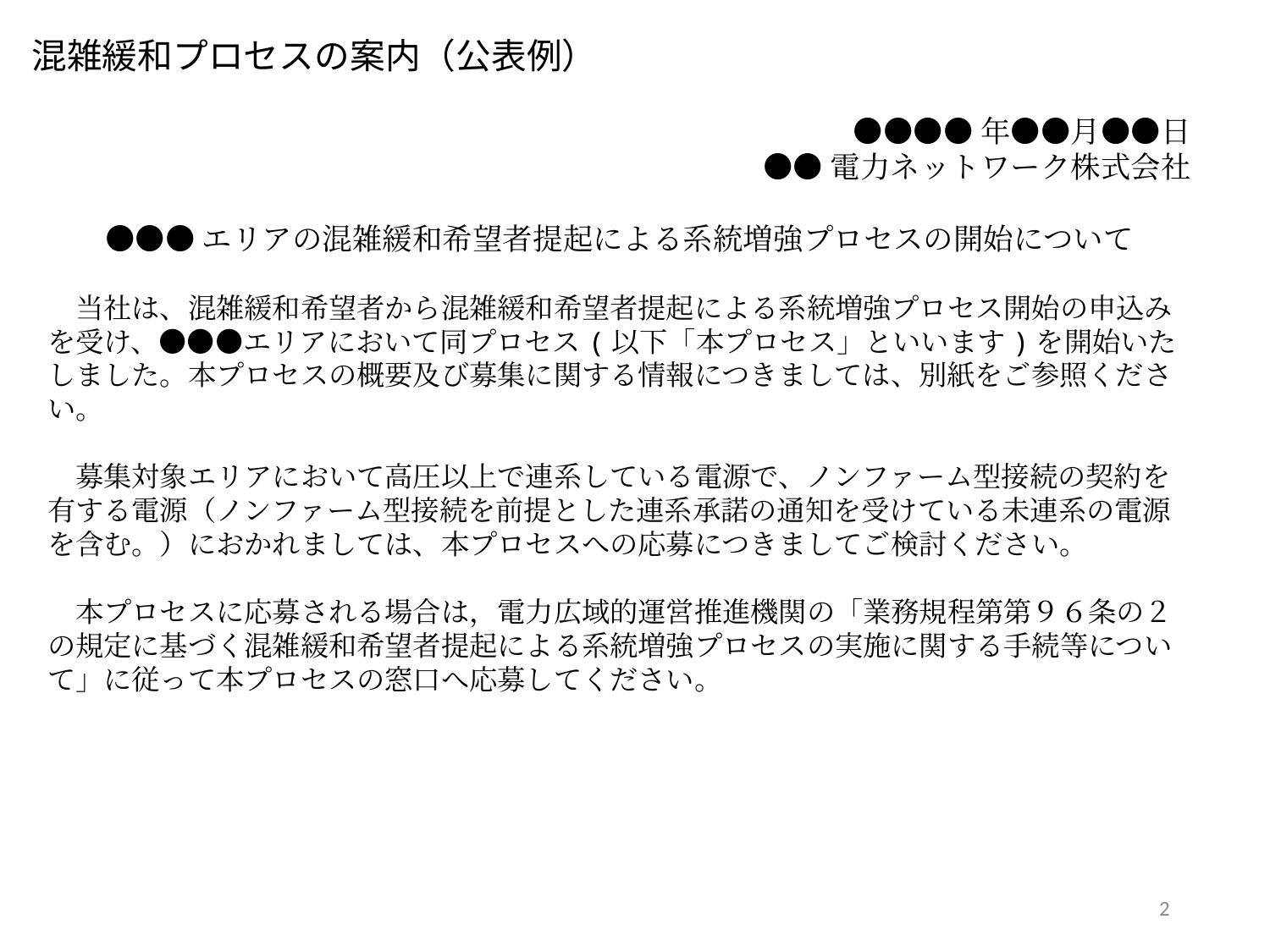

混雑緩和プロセスの案内（公表例）
●●●●年●●月●●日
●●電力ネットワーク株式会社

●●●エリアの混雑緩和希望者提起による系統増強プロセスの開始について

　当社は、混雑緩和希望者から混雑緩和希望者提起による系統増強プロセス開始の申込みを受け、●●●エリアにおいて同プロセス(以下「本プロセス」といいます)を開始いたしました。本プロセスの概要及び募集に関する情報につきましては、別紙をご参照ください。

　募集対象エリアにおいて高圧以上で連系している電源で、ノンファーム型接続の契約を有する電源（ノンファーム型接続を前提とした連系承諾の通知を受けている未連系の電源を含む。）におかれましては、本プロセスへの応募につきましてご検討ください。

　本プロセスに応募される場合は，電力広域的運営推進機関の「業務規程第第９６条の２の規定に基づく混雑緩和希望者提起による系統増強プロセスの実施に関する手続等について」に従って本プロセスの窓口へ応募してください。

2